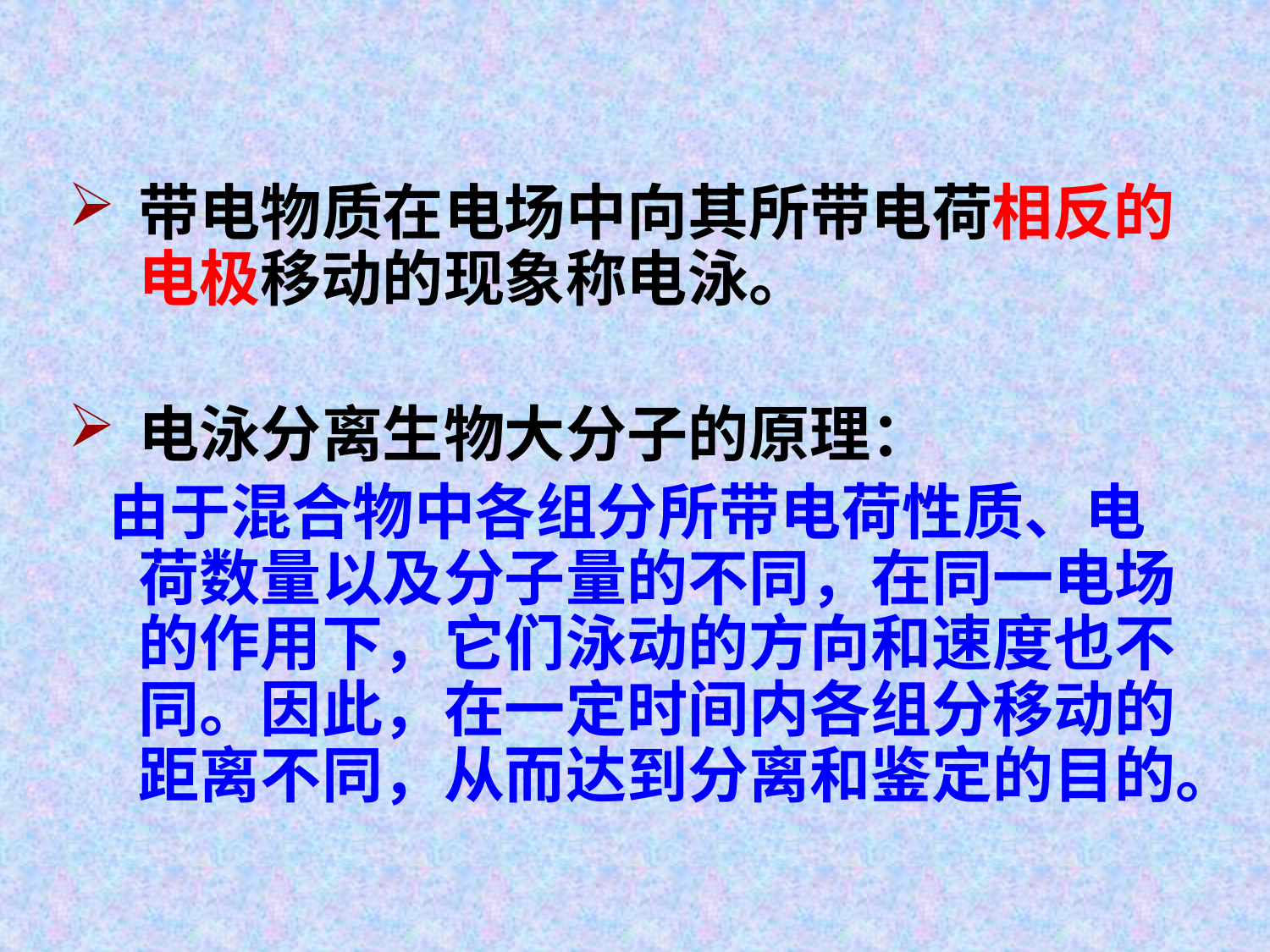

带电物质在电场中向其所带电荷相反的电极移动的现象称电泳。

电泳分离生物大分子的原理：
  由于混合物中各组分所带电荷性质、电荷数量以及分子量的不同，在同一电场的作用下，它们泳动的方向和速度也不同。因此，在一定时间内各组分移动的距离不同，从而达到分离和鉴定的目的。